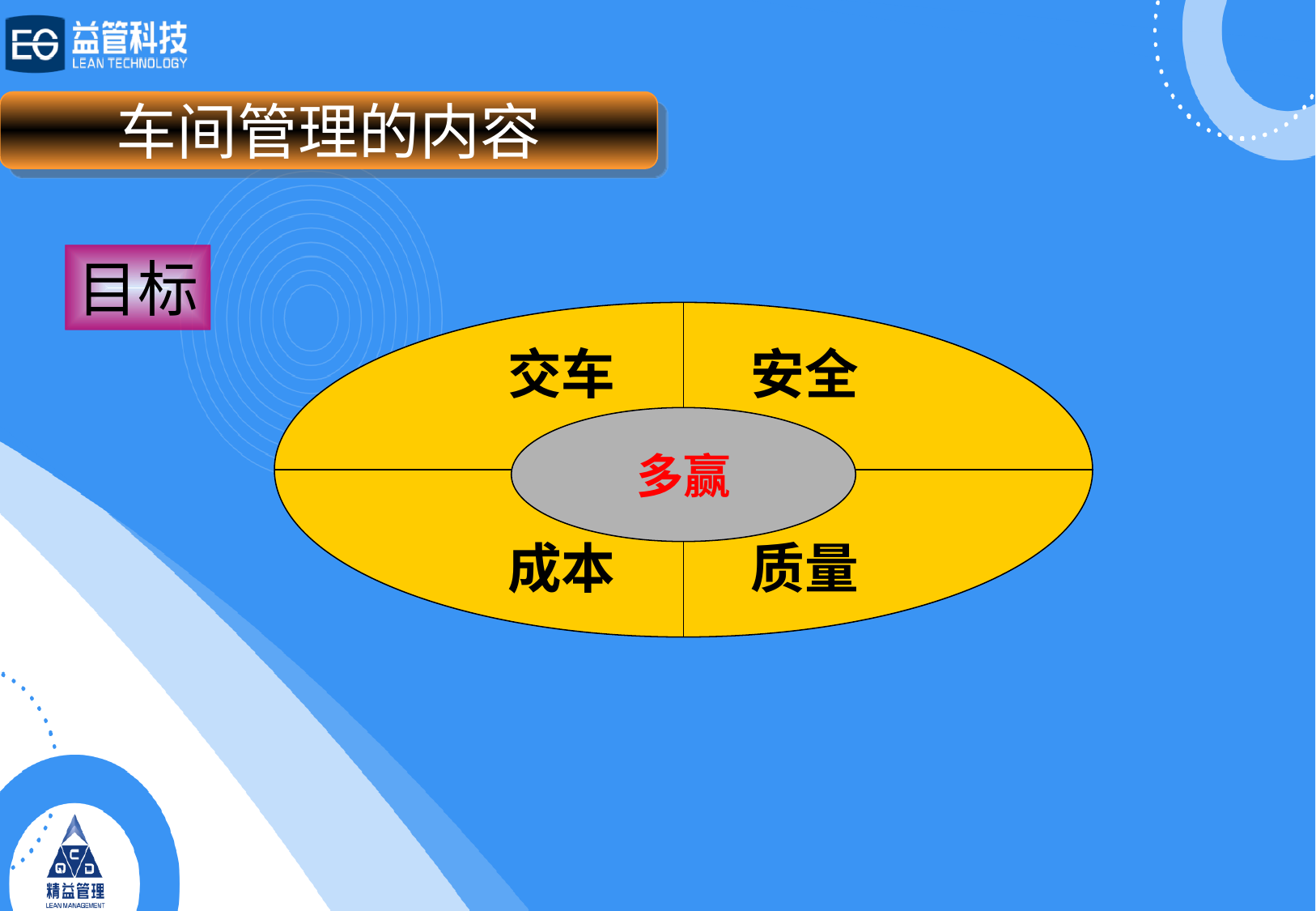

车间管理的内容
目标
交车           安全

成本           质量
多赢